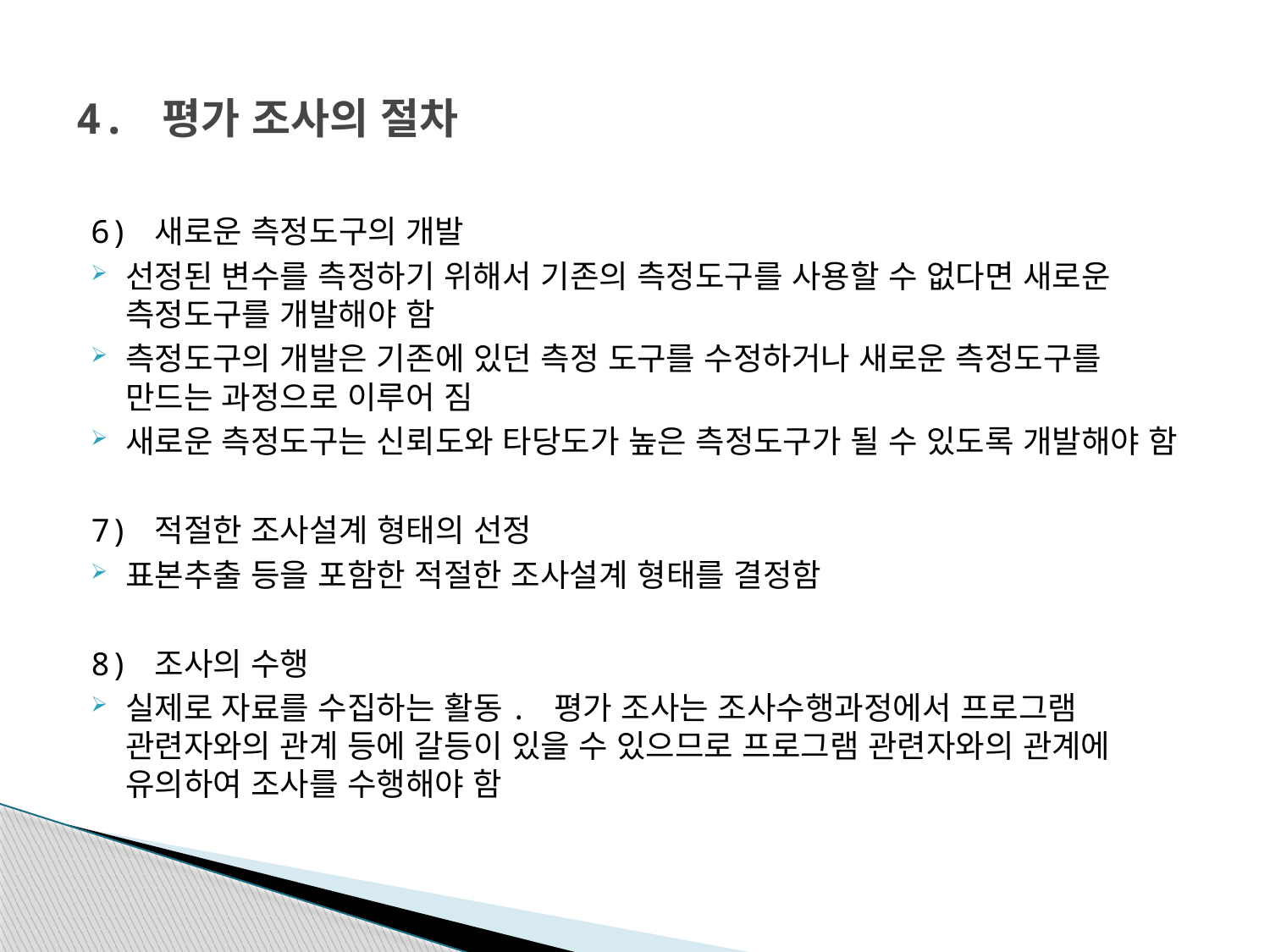

# 4. 평가 조사의 절차
6) 새로운 측정도구의 개발
선정된 변수를 측정하기 위해서 기존의 측정도구를 사용할 수 없다면 새로운 측정도구를 개발해야 함
측정도구의 개발은 기존에 있던 측정 도구를 수정하거나 새로운 측정도구를 만드는 과정으로 이루어 짐
새로운 측정도구는 신뢰도와 타당도가 높은 측정도구가 될 수 있도록 개발해야 함

7) 적절한 조사설계 형태의 선정
표본추출 등을 포함한 적절한 조사설계 형태를 결정함

8) 조사의 수행
실제로 자료를 수집하는 활동. 평가 조사는 조사수행과정에서 프로그램 관련자와의 관계 등에 갈등이 있을 수 있으므로 프로그램 관련자와의 관계에 유의하여 조사를 수행해야 함